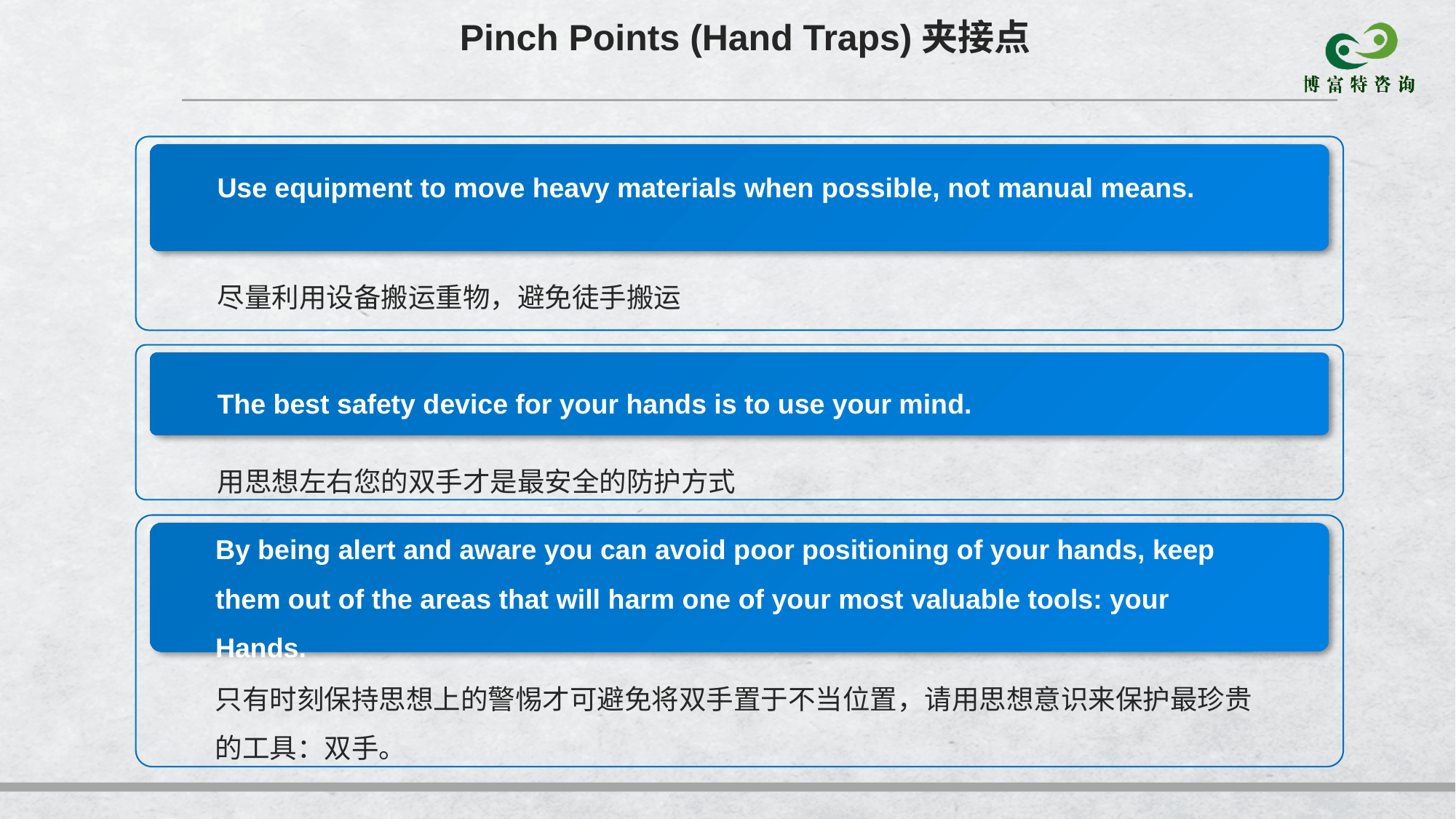

Pinch Points (Hand Traps)夹接点

Use equipment to move heavy materials when possible, not manual means.
尽量利用设备搬运重物，避免徒手搬运

The best safety device for your hands is to use your mind.
用思想左右您的双手才是最安全的防护方式
By being alert and aware you can avoid poor positioning of your hands, keep them out of the areas that will harm one of your most valuable tools: your Hands.

只有时刻保持思想上的警惕才可避免将双手置于不当位置，请用思想意识来保护最珍贵的工具：双手。